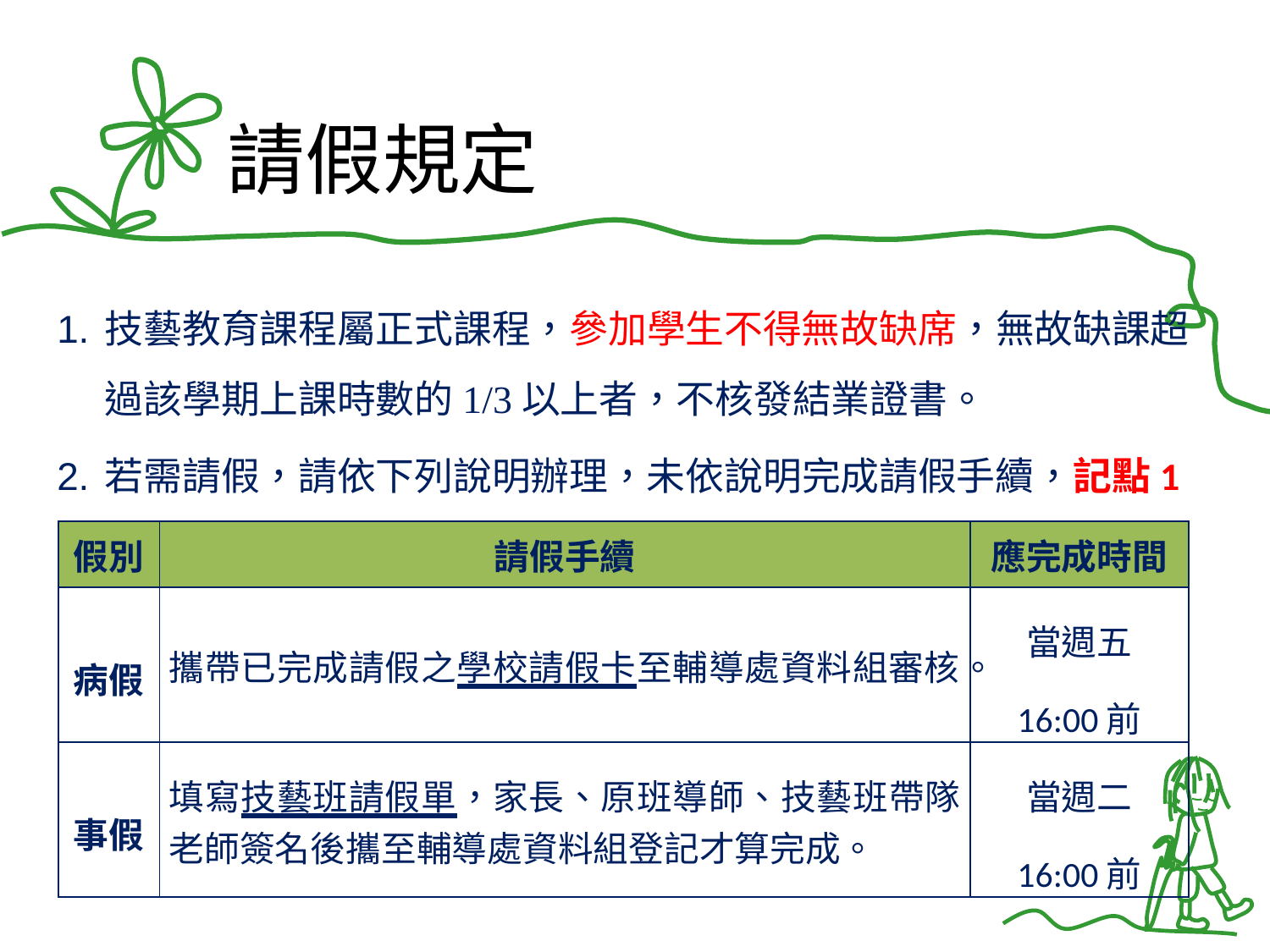

# 請假規定
技藝教育課程屬正式課程，參加學生不得無故缺席，無故缺課超過該學期上課時數的1/3以上者，不核發結業證書。
若需請假，請依下列說明辦理，未依說明完成請假手續，記點1次。

| 假別 | 請假手續 | 應完成時間 |
| --- | --- | --- |
| 病假 | 攜帶已完成請假之學校請假卡至輔導處資料組審核。 | 當週五 16:00前 |
| 事假 | 填寫技藝班請假單，家長、原班導師、技藝班帶隊老師簽名後攜至輔導處資料組登記才算完成。 | 當週二 16:00前 |